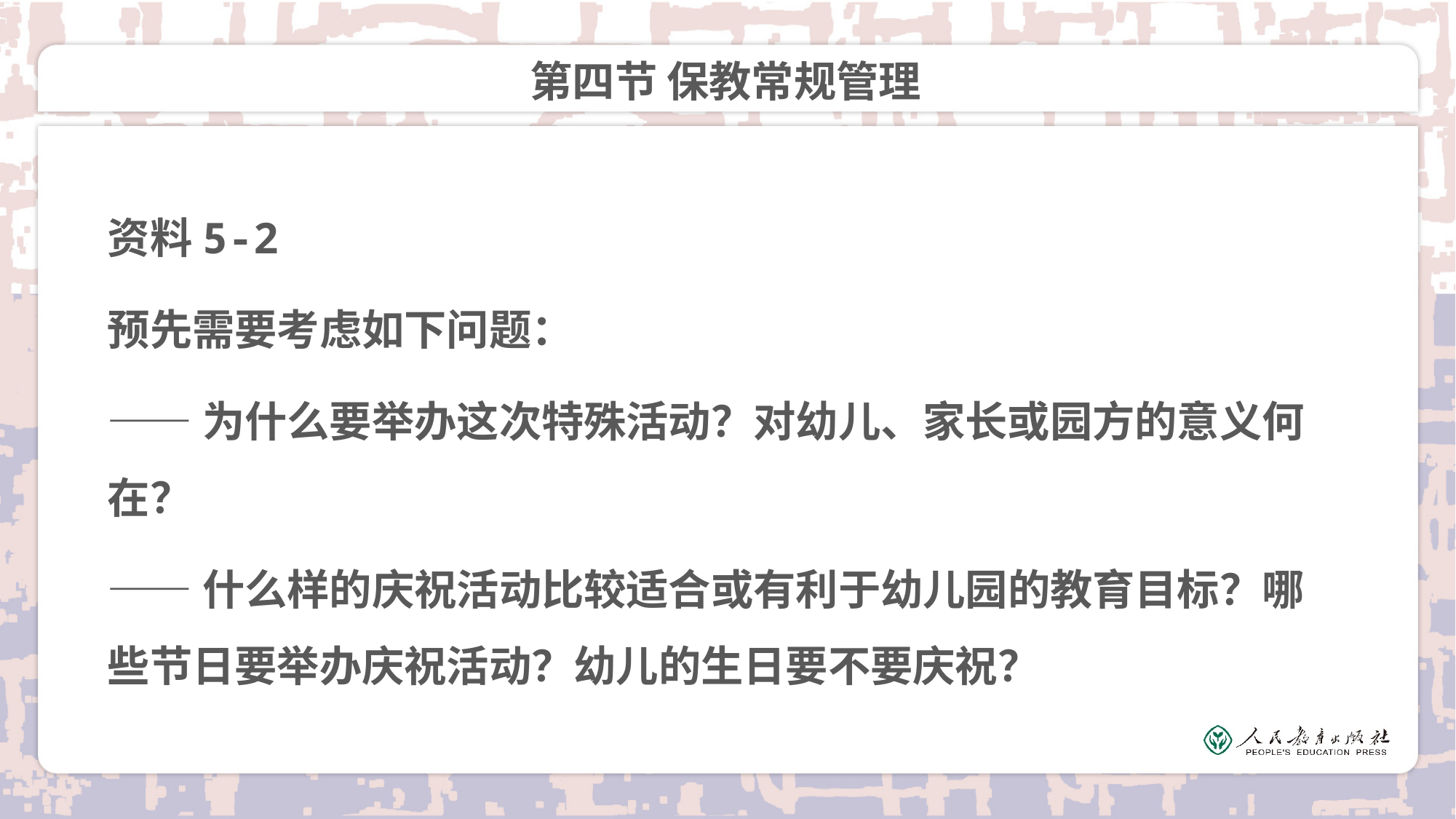

# 第四节 保教常规管理
资料5-2
预先需要考虑如下问题：
——为什么要举办这次特殊活动？对幼儿、家长或园方的意义何在？
——什么样的庆祝活动比较适合或有利于幼儿园的教育目标？哪些节日要举办庆祝活动？幼儿的生日要不要庆祝？